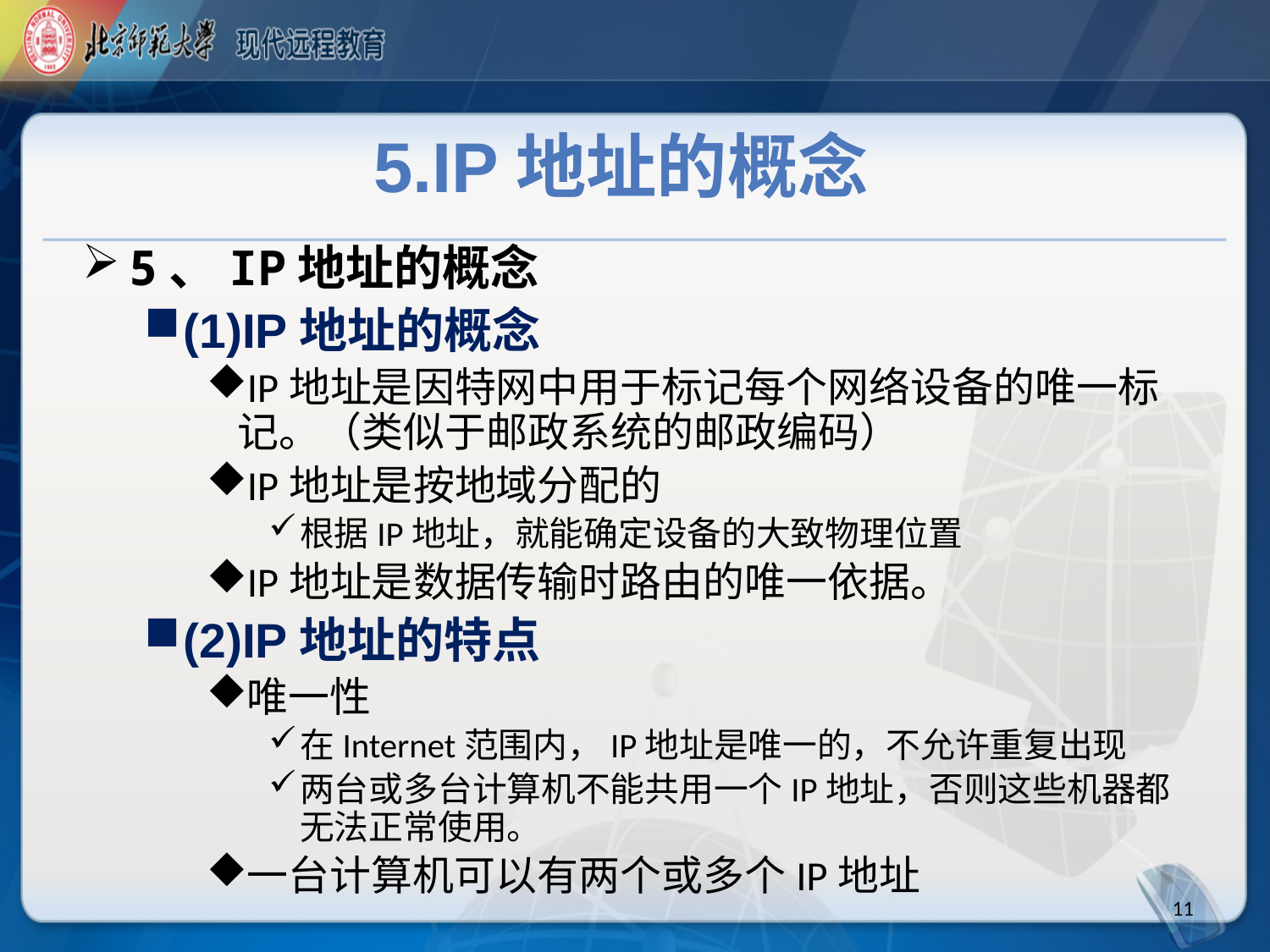

# 5.IP地址的概念
5、IP地址的概念
(1)IP地址的概念
IP地址是因特网中用于标记每个网络设备的唯一标记。（类似于邮政系统的邮政编码）
IP地址是按地域分配的
根据IP地址，就能确定设备的大致物理位置
IP地址是数据传输时路由的唯一依据。
(2)IP地址的特点
唯一性
在Internet范围内，IP地址是唯一的，不允许重复出现
两台或多台计算机不能共用一个IP地址，否则这些机器都无法正常使用。
一台计算机可以有两个或多个IP地址
11